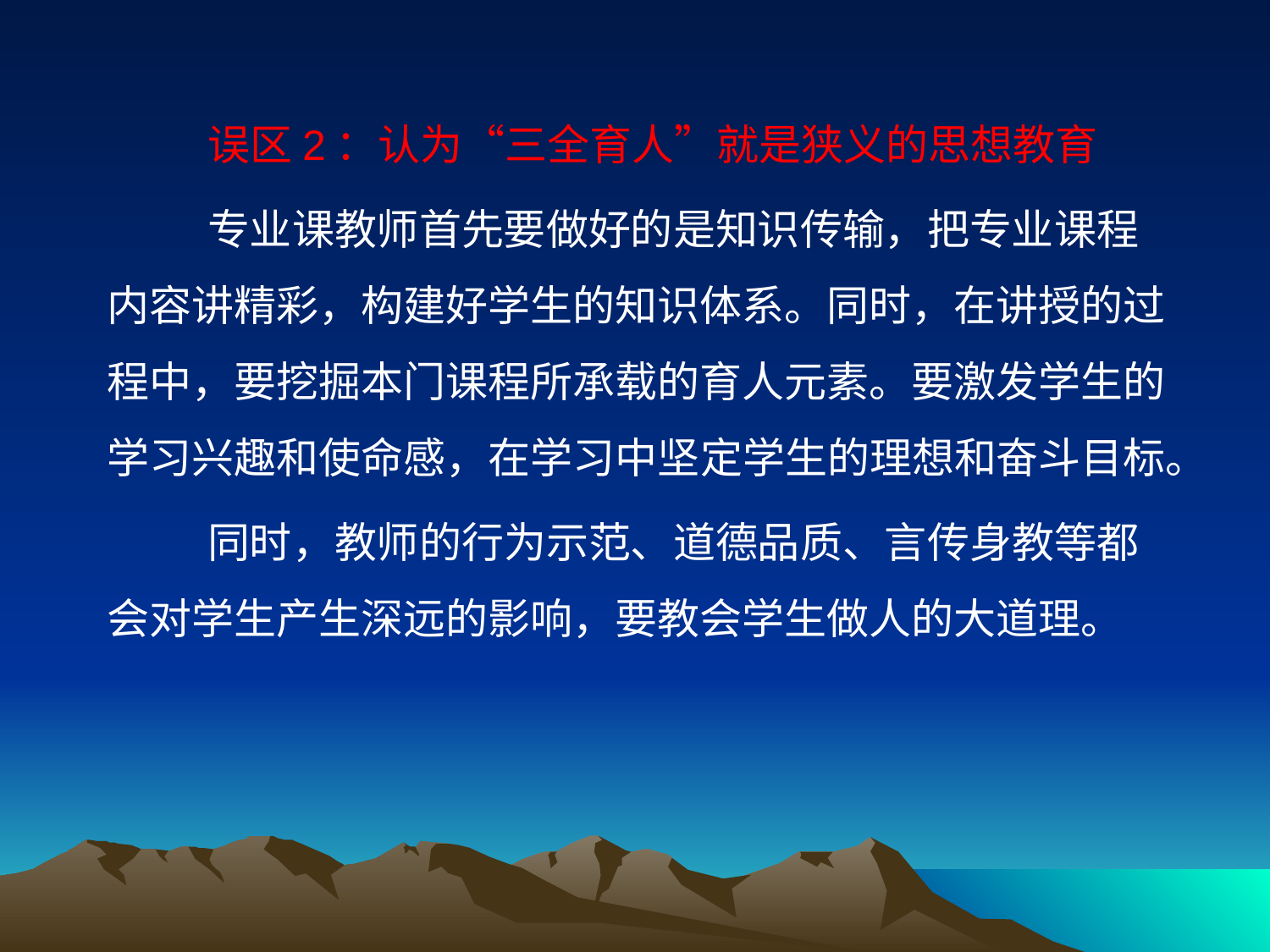

误区2：认为“三全育人”就是狭义的思想教育
专业课教师首先要做好的是知识传输，把专业课程内容讲精彩，构建好学生的知识体系。同时，在讲授的过程中，要挖掘本门课程所承载的育人元素。要激发学生的学习兴趣和使命感，在学习中坚定学生的理想和奋斗目标。
同时，教师的行为示范、道德品质、言传身教等都会对学生产生深远的影响，要教会学生做人的大道理。